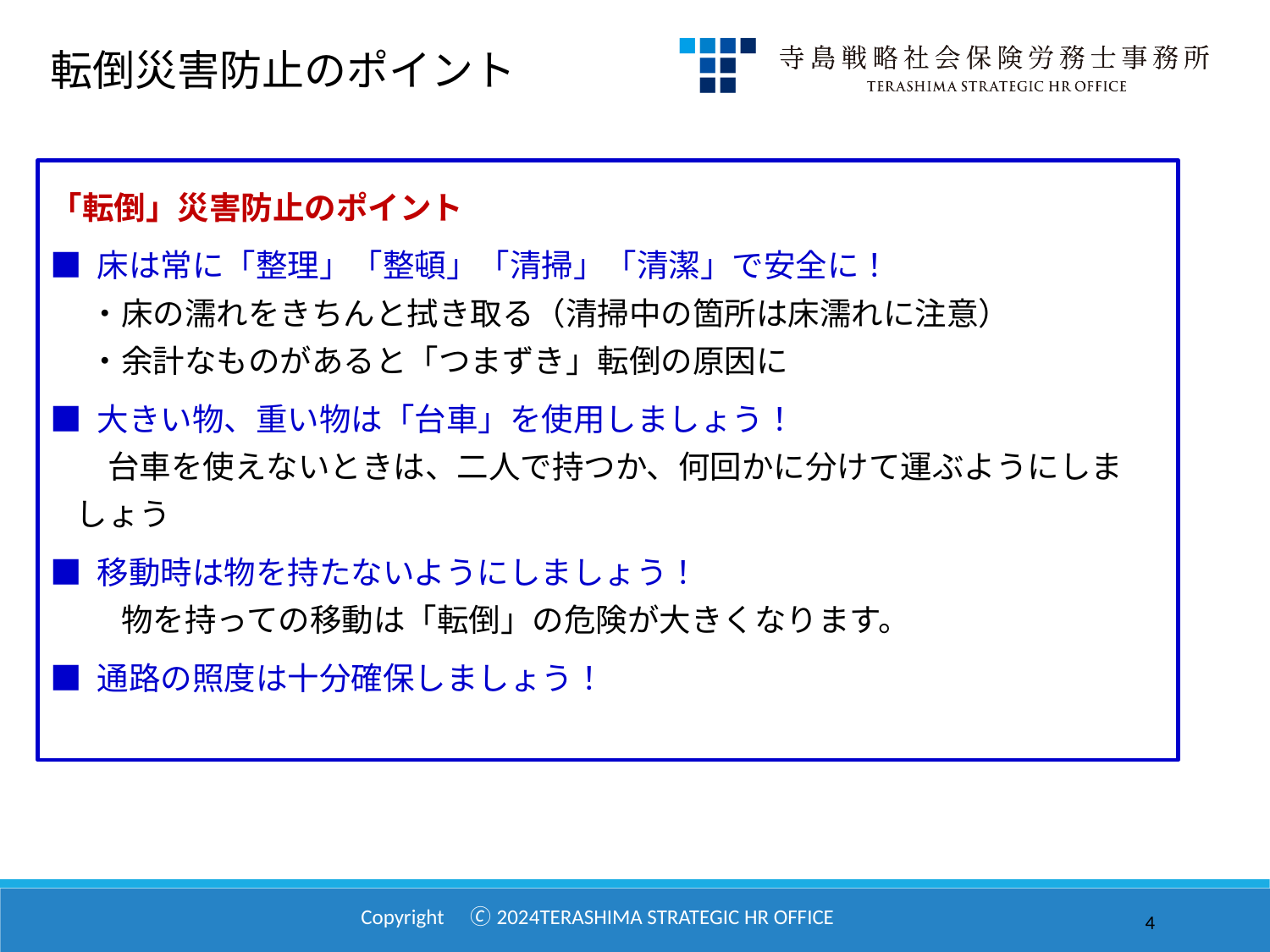

転倒災害防止のポイント

「転倒」災害防止のポイント
■ 床は常に「整理」「整頓」「清掃」「清潔」で安全に！
　 ・床の濡れをきちんと拭き取る（清掃中の箇所は床濡れに注意）
　 ・余計なものがあると「つまずき」転倒の原因に
■ 大きい物、重い物は「台車」を使用しましょう！
　台車を使えないときは、二人で持つか、何回かに分けて運ぶようにしましょう
■ 移動時は物を持たないようにしましょう！
　　 物を持っての移動は「転倒」の危険が大きくなります。
■ 通路の照度は十分確保しましょう！
4